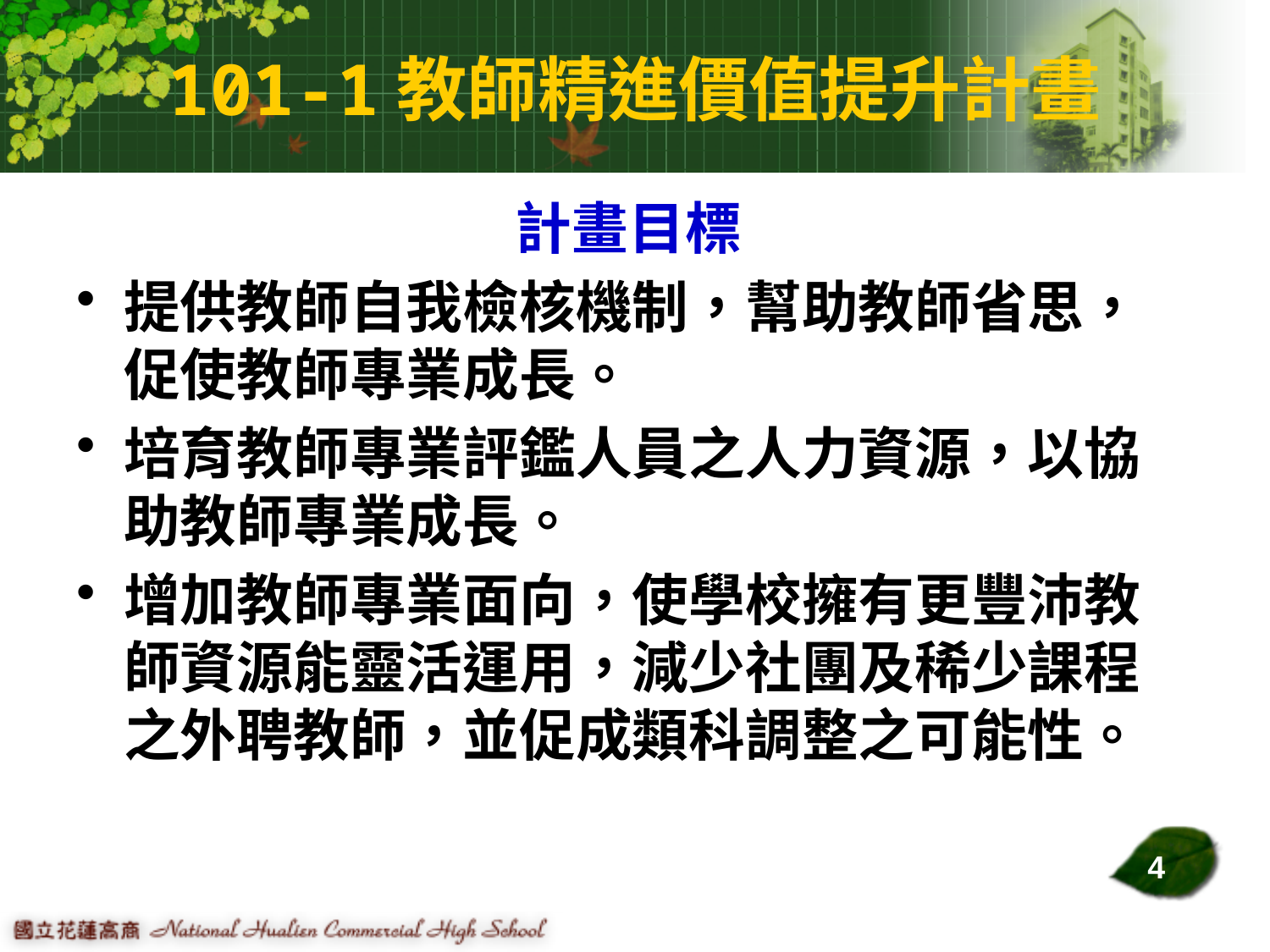

# 101-1教師精進價值提升計畫
計畫目標
提供教師自我檢核機制，幫助教師省思，促使教師專業成長。
培育教師專業評鑑人員之人力資源，以協助教師專業成長。
增加教師專業面向，使學校擁有更豐沛教師資源能靈活運用，減少社團及稀少課程之外聘教師，並促成類科調整之可能性。